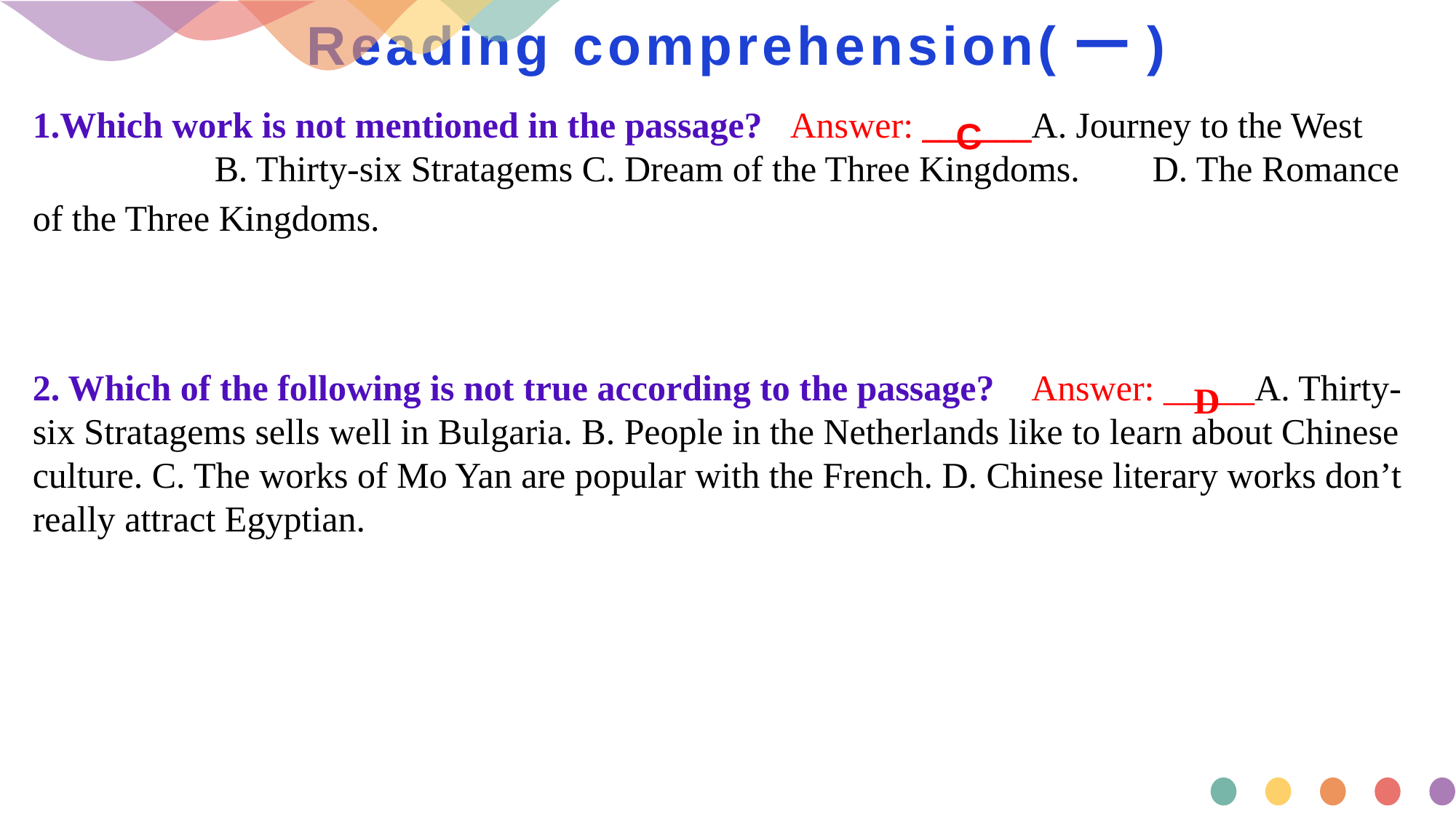

# Reading comprehension(一)
1.Which work is not mentioned in the passage?   Answer: ______A. Journey to the West                           B. Thirty-six Stratagems C. Dream of the Three Kingdoms.        D. The Romance of the Three Kingdoms.

 C
2. Which of the following is not true according to the passage?    Answer: _____A. Thirty-six Stratagems sells well in Bulgaria. B. People in the Netherlands like to learn about Chinese culture. C. The works of Mo Yan are popular with the French. D. Chinese literary works don’t really attract Egyptian.

 D